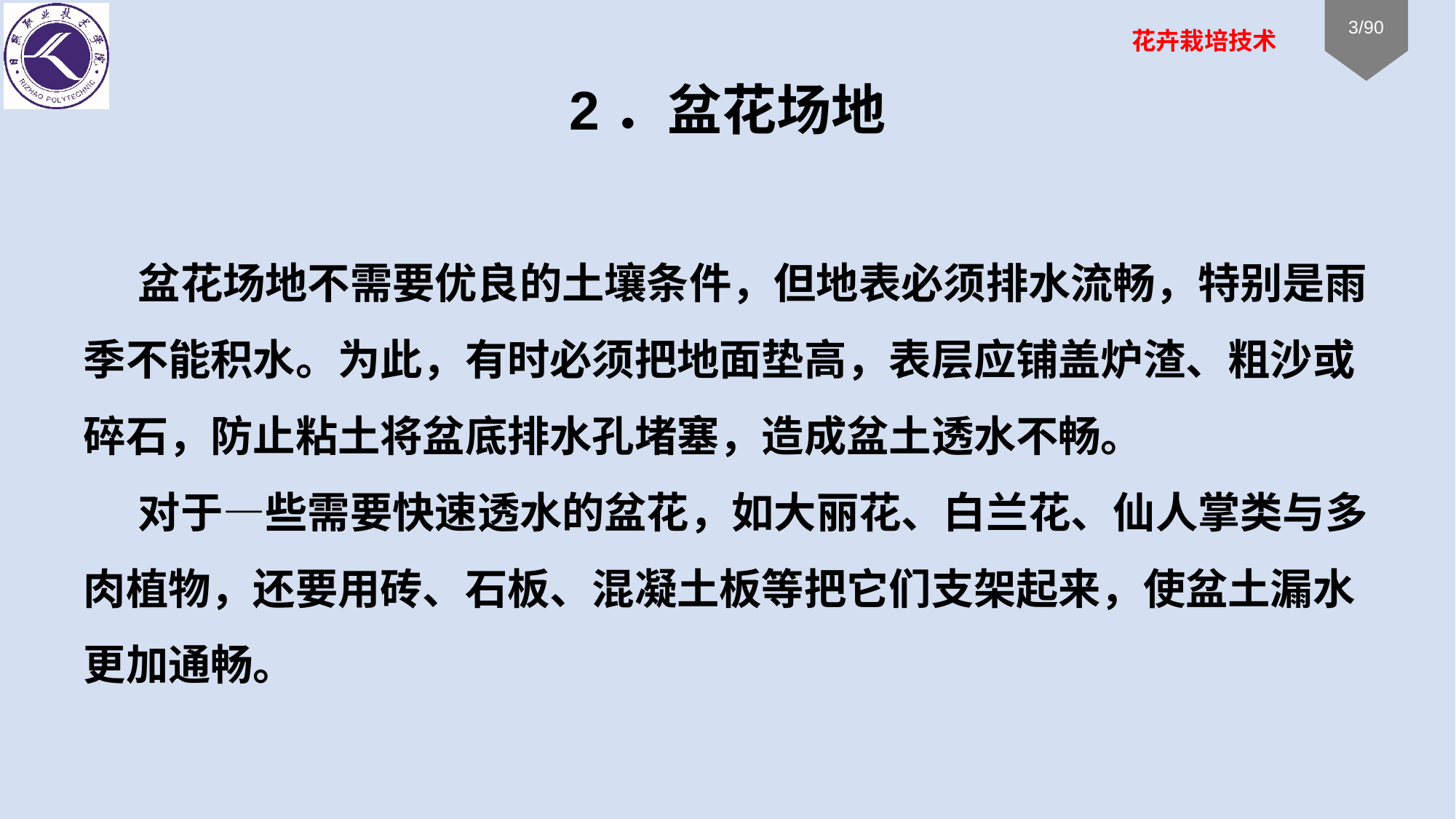

# 2．盆花场地
盆花场地不需要优良的土壤条件，但地表必须排水流畅，特别是雨季不能积水。为此，有时必须把地面垫高，表层应铺盖炉渣、粗沙或碎石，防止粘土将盆底排水孔堵塞，造成盆土透水不畅。
对于—些需要快速透水的盆花，如大丽花、白兰花、仙人掌类与多肉植物，还要用砖、石板、混凝土板等把它们支架起来，使盆土漏水更加通畅。